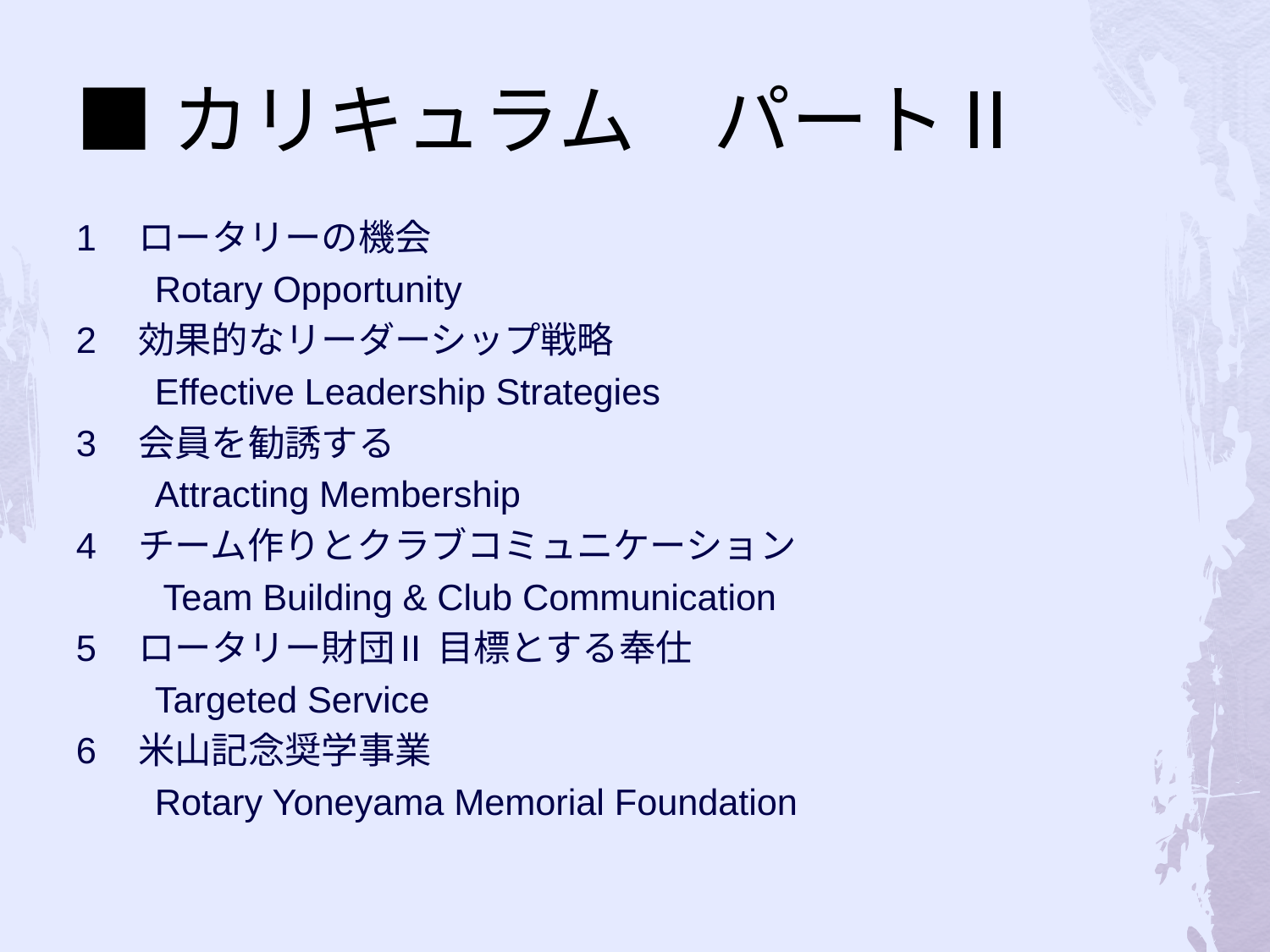

# ■カリキュラム　パートⅡ
1　ロータリーの機会
　　Rotary Opportunity
2　効果的なリーダーシップ戦略
　　Effective Leadership Strategies
3　会員を勧誘する
　　Attracting Membership
4　チーム作りとクラブコミュニケーション
　　 Team Building & Club Communication
5　ロータリー財団II 目標とする奉仕
　　Targeted Service
6　米山記念奨学事業
　　Rotary Yoneyama Memorial Foundation